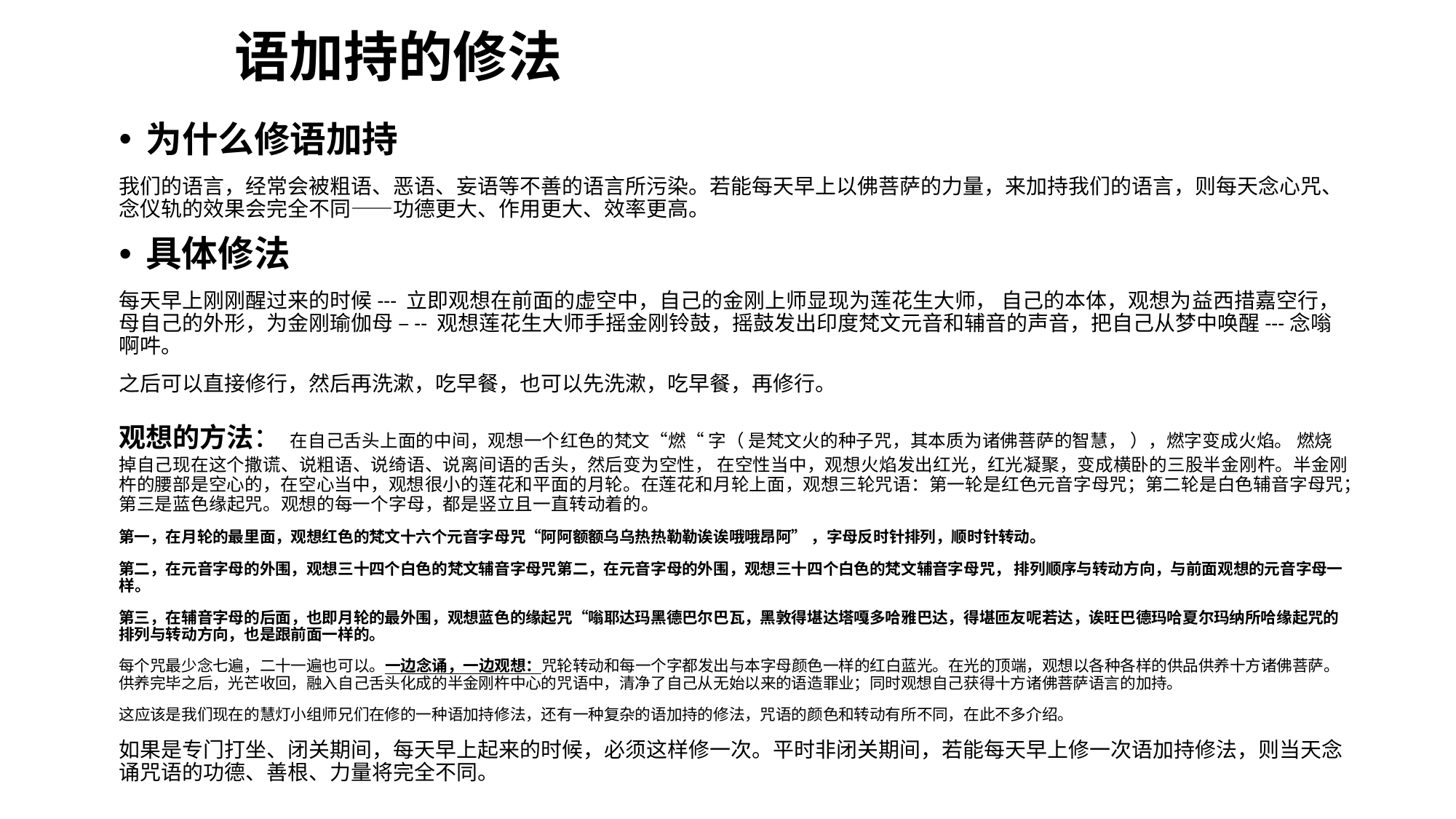

# 语加持的修法
为什么修语加持
我们的语言，经常会被粗语、恶语、妄语等不善的语言所污染。若能每天早上以佛菩萨的力量，来加持我们的语言，则每天念心咒、念仪轨的效果会完全不同——功德更大、作用更大、效率更高。
具体修法
每天早上刚刚醒过来的时候--- 立即观想在前面的虚空中，自己的金刚上师显现为莲花生大师， 自己的本体，观想为益西措嘉空行，母自己的外形，为金刚瑜伽母 –-- 观想莲花生大师手摇金刚铃鼓，摇鼓发出印度梵文元音和辅音的声音，把自己从梦中唤醒---念嗡啊吽。
之后可以直接修行，然后再洗漱，吃早餐，也可以先洗漱，吃早餐，再修行。
观想的方法： 在自己舌头上面的中间，观想一个红色的梵文“燃“ 字（ 是梵文火的种子咒，其本质为诸佛菩萨的智慧， ），燃字变成火焰。 燃烧掉自己现在这个撒谎、说粗语、说绮语、说离间语的舌头，然后变为空性， 在空性当中，观想火焰发出红光，红光凝聚，变成横卧的三股半金刚杵。半金刚杵的腰部是空心的，在空心当中，观想很小的莲花和平面的月轮。在莲花和月轮上面，观想三轮咒语：第一轮是红色元音字母咒；第二轮是白色辅音字母咒；第三是蓝色缘起咒。观想的每一个字母，都是竖立且一直转动着的。
第一，在月轮的最里面，观想红色的梵文十六个元音字母咒“阿阿额额乌乌热热勒勒诶诶哦哦昂阿” ，字母反时针排列，顺时针转动。
第二，在元音字母的外围，观想三十四个白色的梵文辅音字母咒第二，在元音字母的外围，观想三十四个白色的梵文辅音字母咒， 排列顺序与转动方向，与前面观想的元音字母一样。
第三，在辅音字母的后面，也即月轮的最外围，观想蓝色的缘起咒“嗡耶达玛黑德巴尔巴瓦，黑敦得堪达塔嘎多哈雅巴达，得堪匝友呢若达，诶旺巴德玛哈夏尔玛纳所哈缘起咒的排列与转动方向，也是跟前面一样的。
每个咒最少念七遍，二十一遍也可以。一边念诵，一边观想：咒轮转动和每一个字都发出与本字母颜色一样的红白蓝光。在光的顶端，观想以各种各样的供品供养十方诸佛菩萨。供养完毕之后，光芒收回，融入自己舌头化成的半金刚杵中心的咒语中，清净了自己从无始以来的语造罪业；同时观想自己获得十方诸佛菩萨语言的加持。
这应该是我们现在的慧灯小组师兄们在修的一种语加持修法，还有一种复杂的语加持的修法，咒语的颜色和转动有所不同，在此不多介绍。
如果是专门打坐、闭关期间，每天早上起来的时候，必须这样修一次。平时非闭关期间，若能每天早上修一次语加持修法，则当天念诵咒语的功德、善根、力量将完全不同。